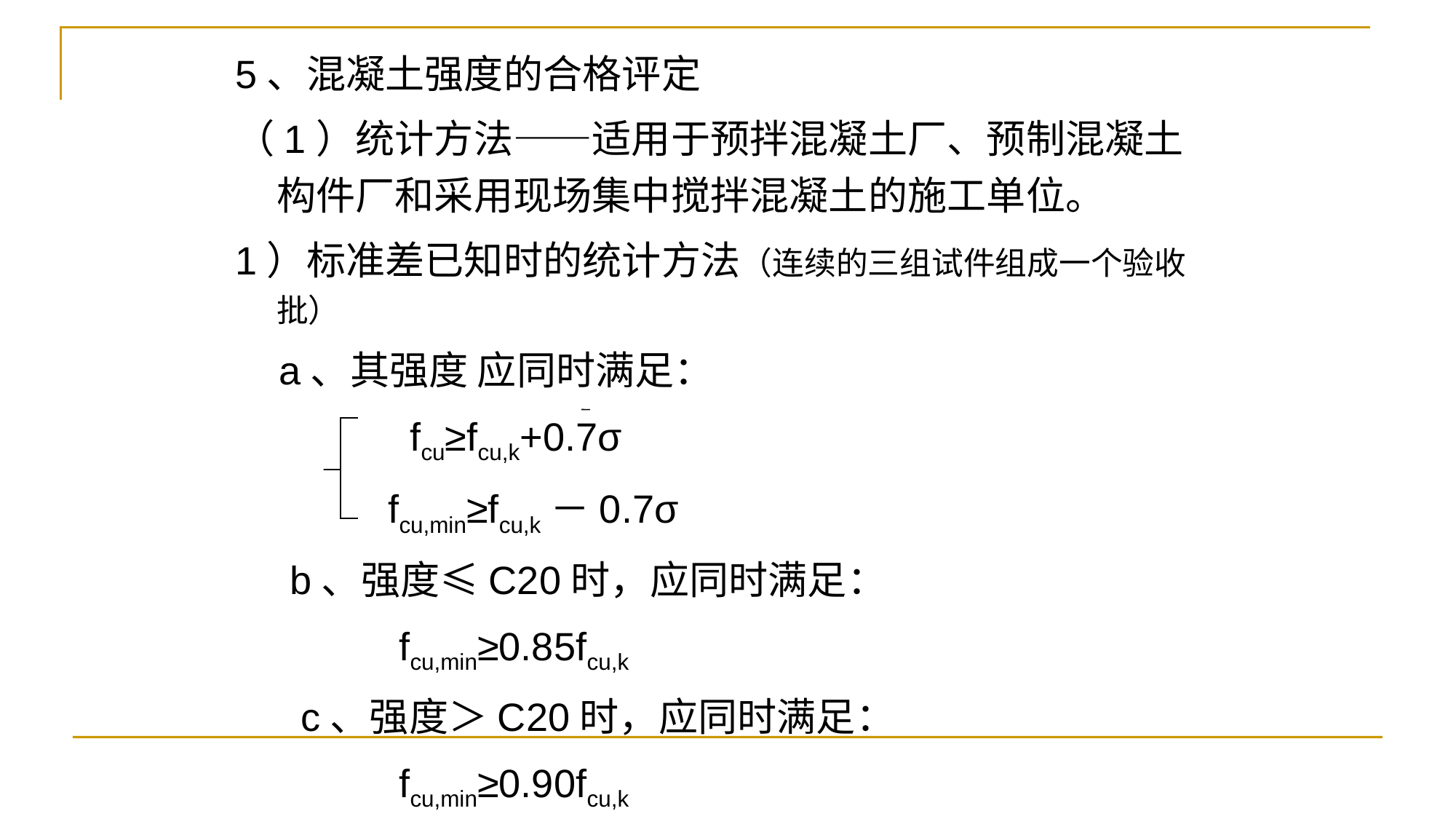

5、混凝土强度的合格评定
（1）统计方法——适用于预拌混凝土厂、预制混凝土构件厂和采用现场集中搅拌混凝土的施工单位。
1）标准差已知时的统计方法（连续的三组试件组成一个验收批）
    a、其强度 应同时满足：
                fcu≥fcu,k+0.7σ
              fcu,min≥fcu,k－0.7σ
     b、强度≤C20时，应同时满足：
               fcu,min≥0.85fcu,k
      c、强度＞C20时，应同时满足：
               fcu,min≥0.90fcu,k